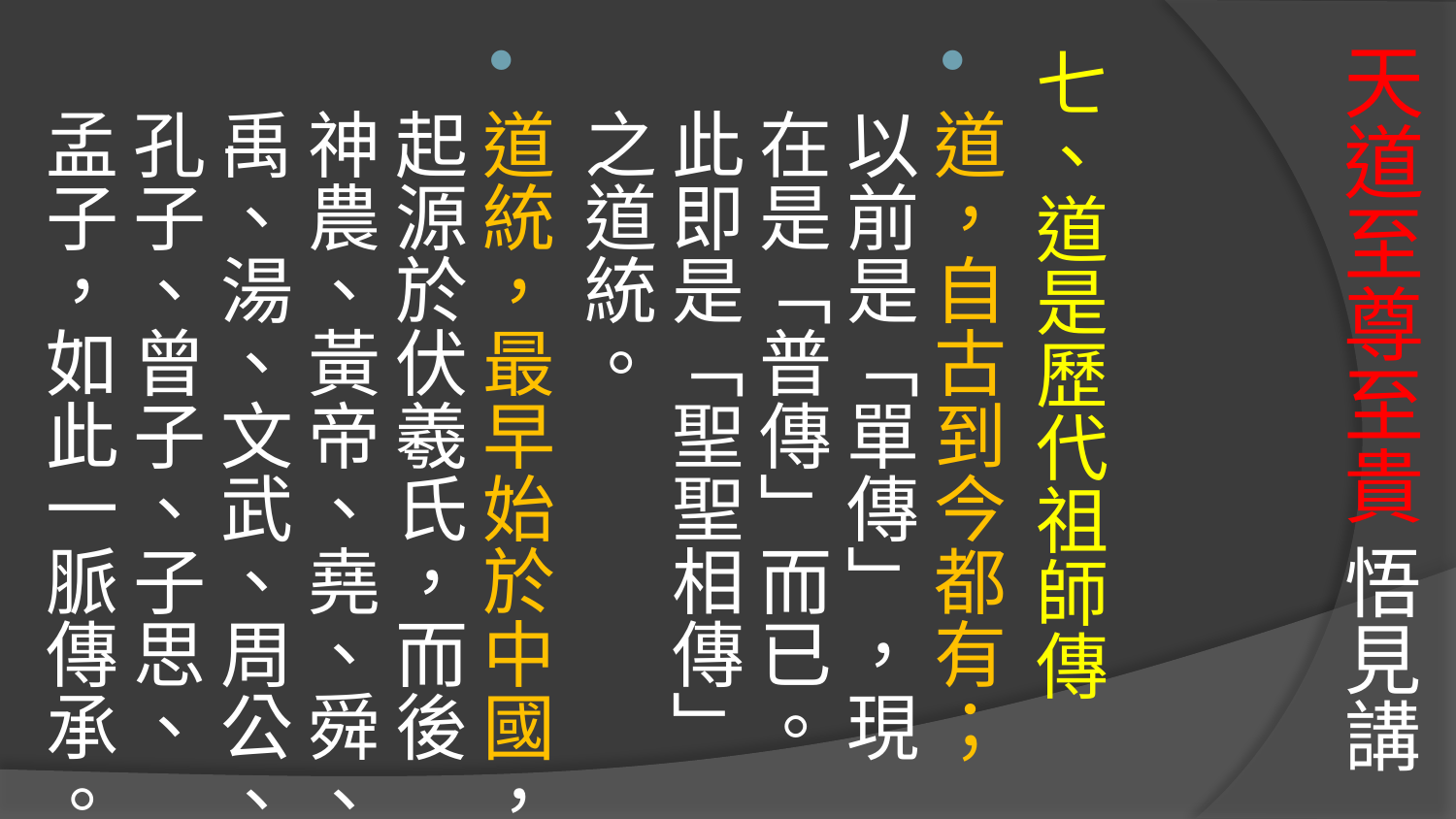

# 天道至尊至貴 悟見講
七、道是歷代祖師傳
道，自古到今都有；以前是「單傳」，現在是「普傳」而已。此即是「聖聖相傳」之道統。
道統，最早始於中國，起源於伏羲氏，而後神農、黃帝、堯、舜、禹、湯、文武、周公、孔子、曾子、子思、孟子，如此一脈傳承。